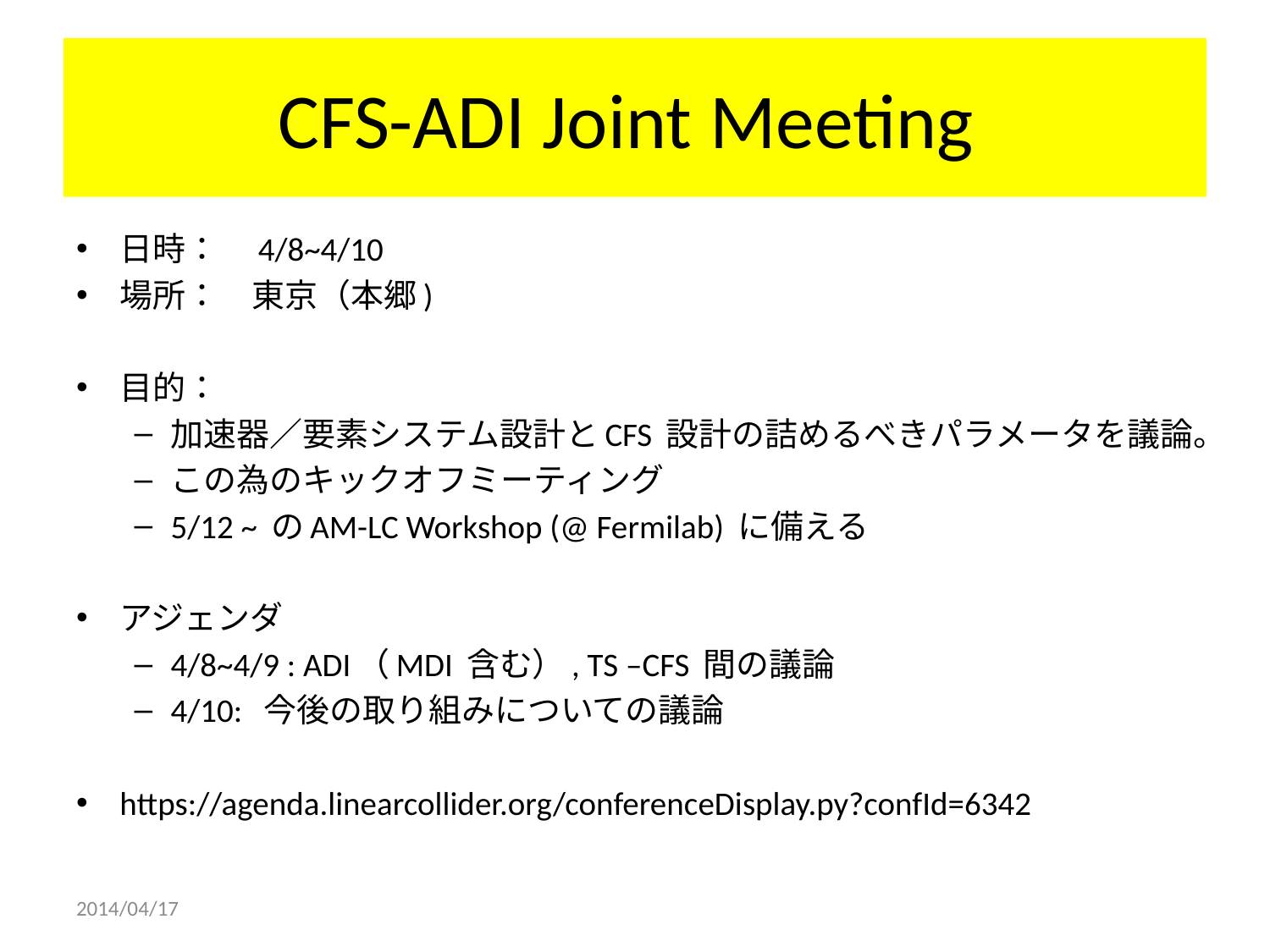

# CFS-ADI Joint Meeting
日時：　4/8~4/10
場所：　東京（本郷)

目的：
加速器／要素システム設計とCFS 設計の詰めるべきパラメータを議論。
この為のキックオフミーティング
5/12 ~ のAM-LC Workshop (@ Fermilab) に備える

アジェンダ
4/8~4/9 : ADI（MDI 含む）, TS –CFS 間の議論
4/10:  今後の取り組みについての議論

https://agenda.linearcollider.org/conferenceDisplay.py?confId=6342
2014/04/17